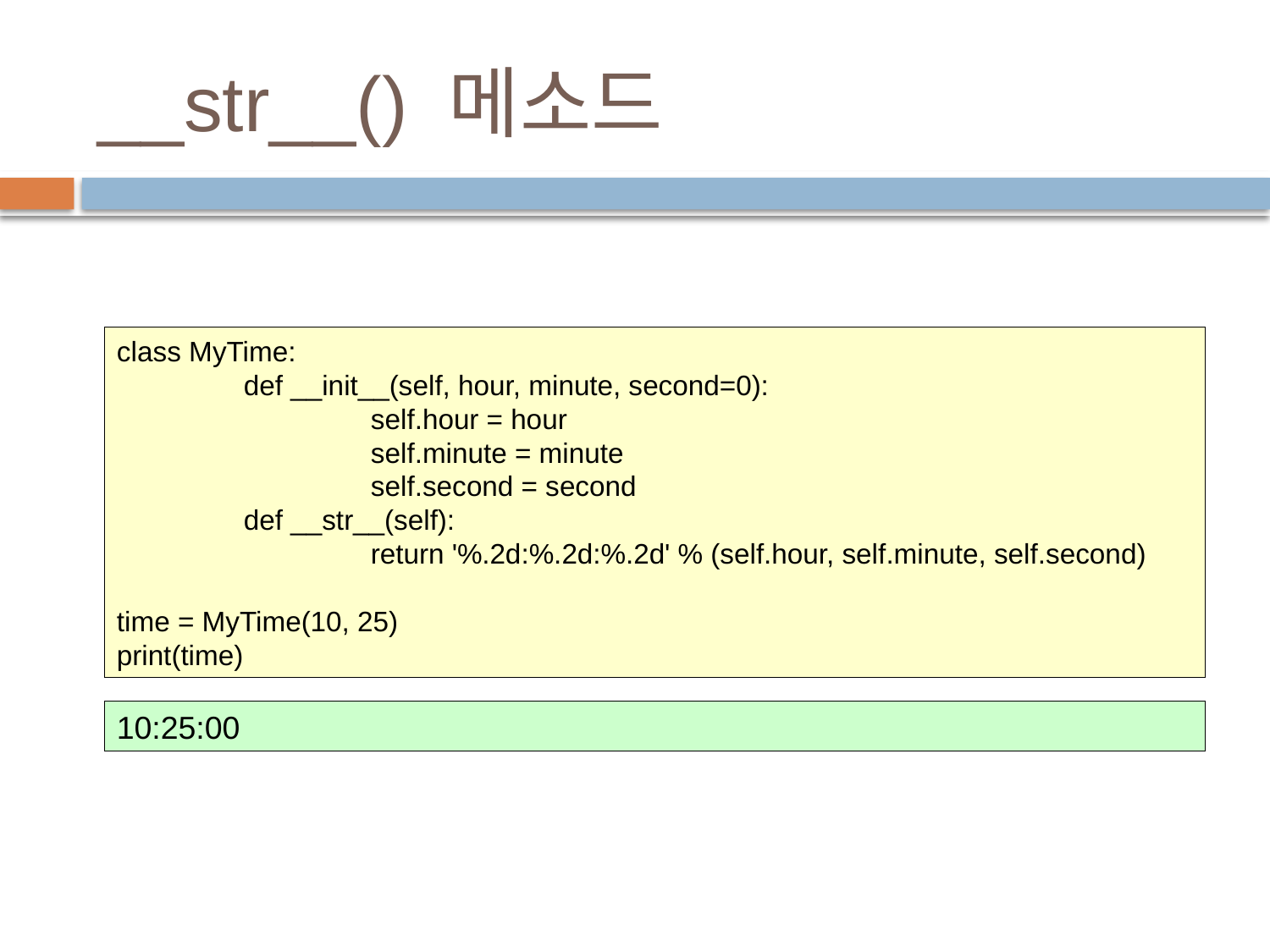

# __str__() 메소드
class MyTime:
	def __init__(self, hour, minute, second=0):
		self.hour = hour
		self.minute = minute
		self.second = second
	def __str__(self):
		return '%.2d:%.2d:%.2d' % (self.hour, self.minute, self.second)

time = MyTime(10, 25)
print(time)
10:25:00